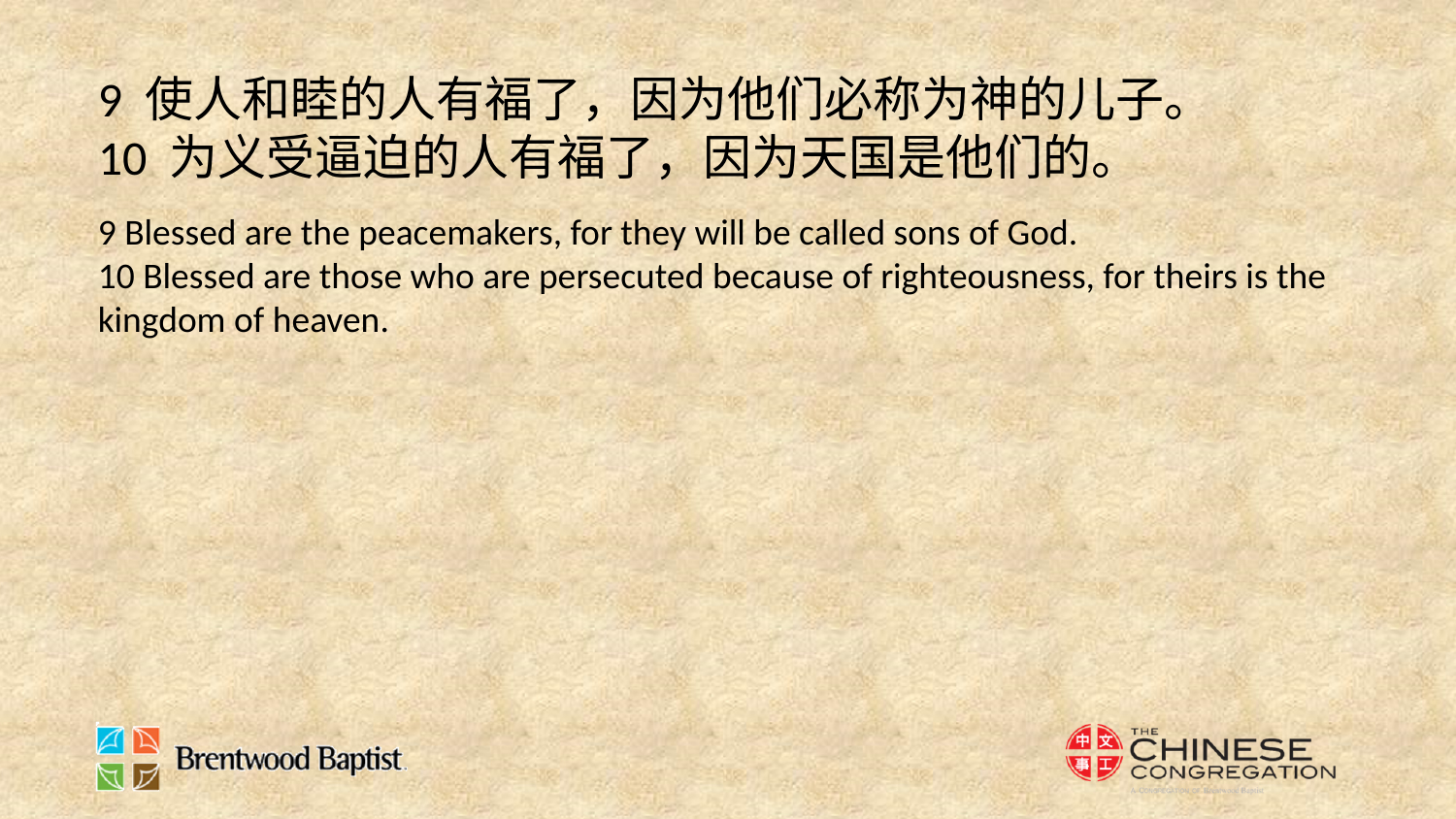

9 使人和睦的人有福了，因为他们必称为神的儿子。
10 为义受逼迫的人有福了，因为天国是他们的。

9 Blessed are the peacemakers, for they will be called sons of God.
10 Blessed are those who are persecuted because of righteousness, for theirs is the kingdom of heaven.